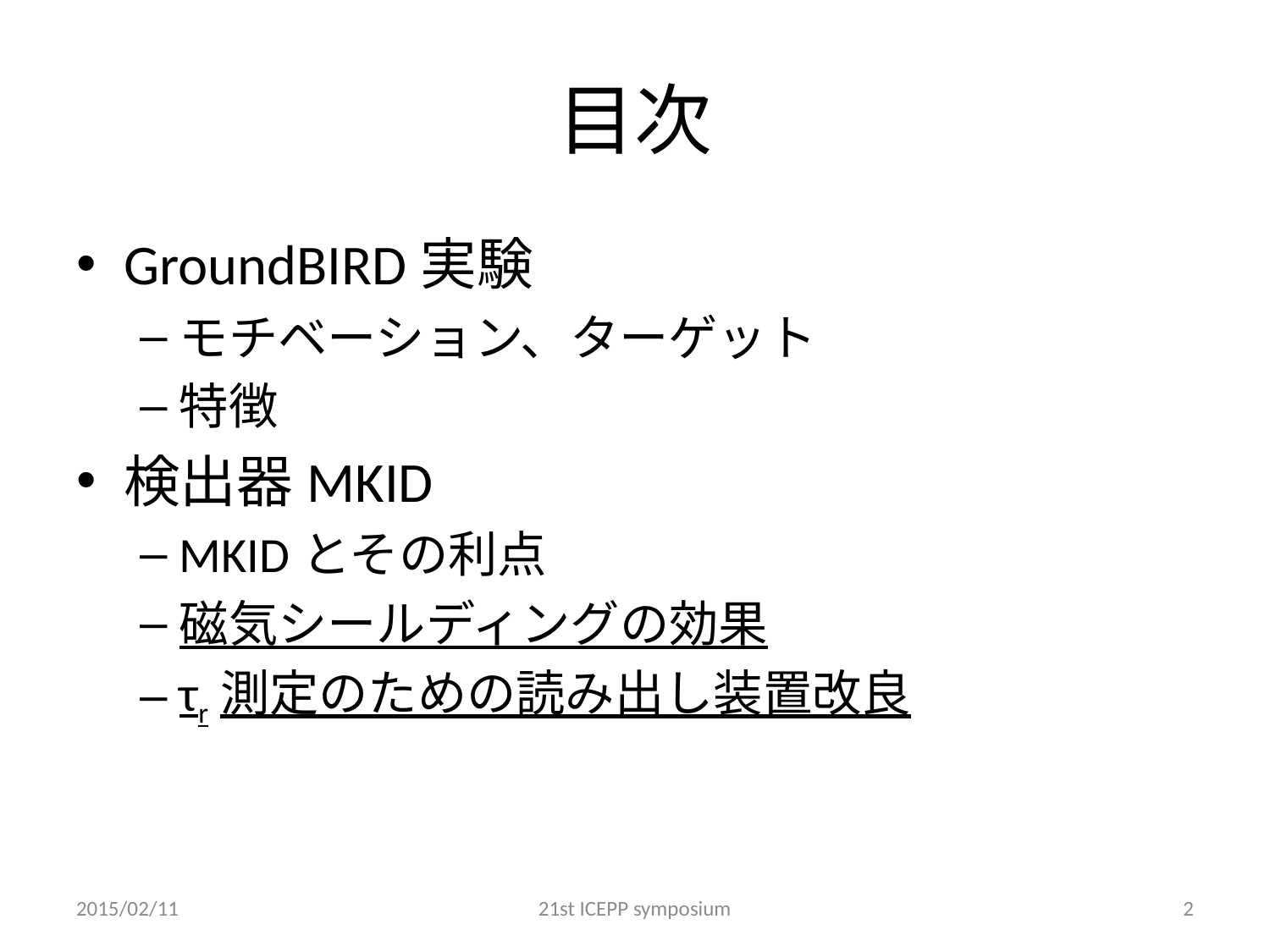

# 目次
GroundBIRD実験
モチベーション、ターゲット
特徴
検出器MKID
MKIDとその利点
磁気シールディングの効果
τr測定のための読み出し装置改良
2015/02/11
21st ICEPP symposium
2